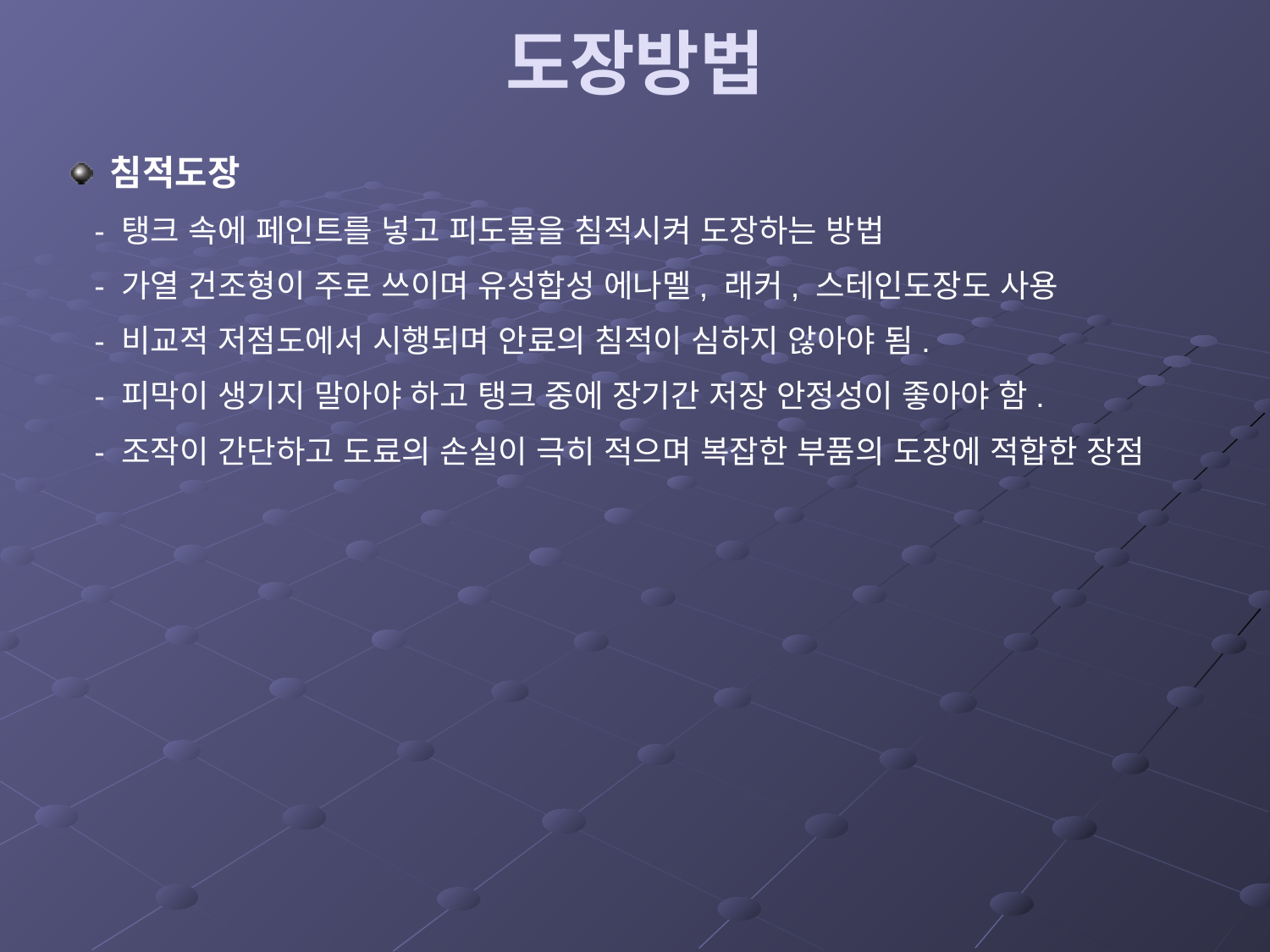

# 도장방법
침적도장
   - 탱크 속에 페인트를 넣고 피도물을 침적시켜 도장하는 방법
   - 가열 건조형이 주로 쓰이며 유성합성 에나멜, 래커, 스테인도장도 사용
   - 비교적 저점도에서 시행되며 안료의 침적이 심하지 않아야 됨.
   - 피막이 생기지 말아야 하고 탱크 중에 장기간 저장 안정성이 좋아야 함.
   - 조작이 간단하고 도료의 손실이 극히 적으며 복잡한 부품의 도장에 적합한 장점